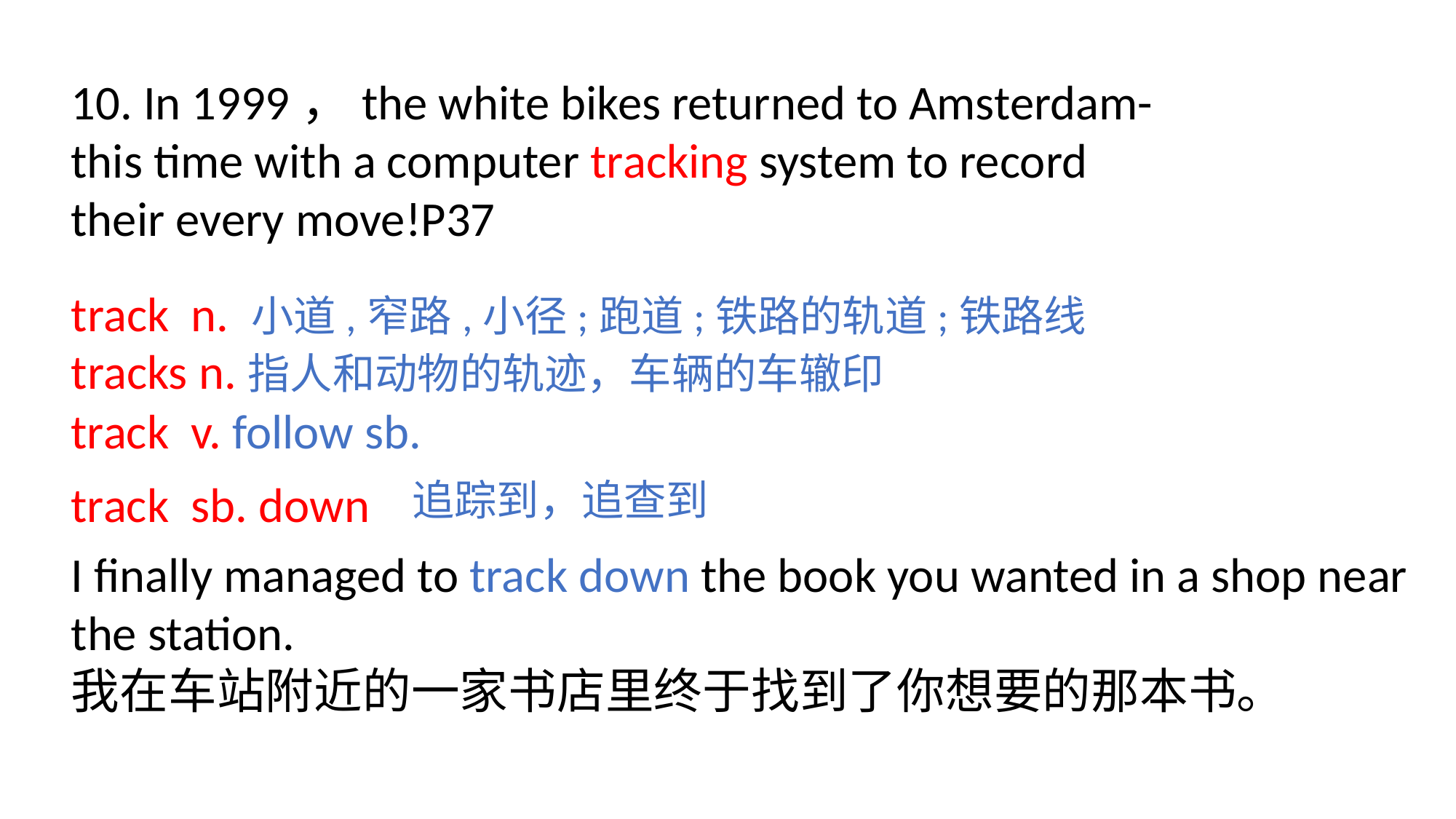

10. In 1999，the white bikes returned to Amsterdam- this time with a computer tracking system to record their every move!P37
track  n. 小道,窄路,小径;跑道;铁路的轨道;铁路线
tracks n.指人和动物的轨迹，车辆的车辙印
track  v. follow sb.
追踪到，追查到
track  sb. down
I finally managed to track down the book you wanted in a shop near the station.
我在车站附近的一家书店里终于找到了你想要的那本书。